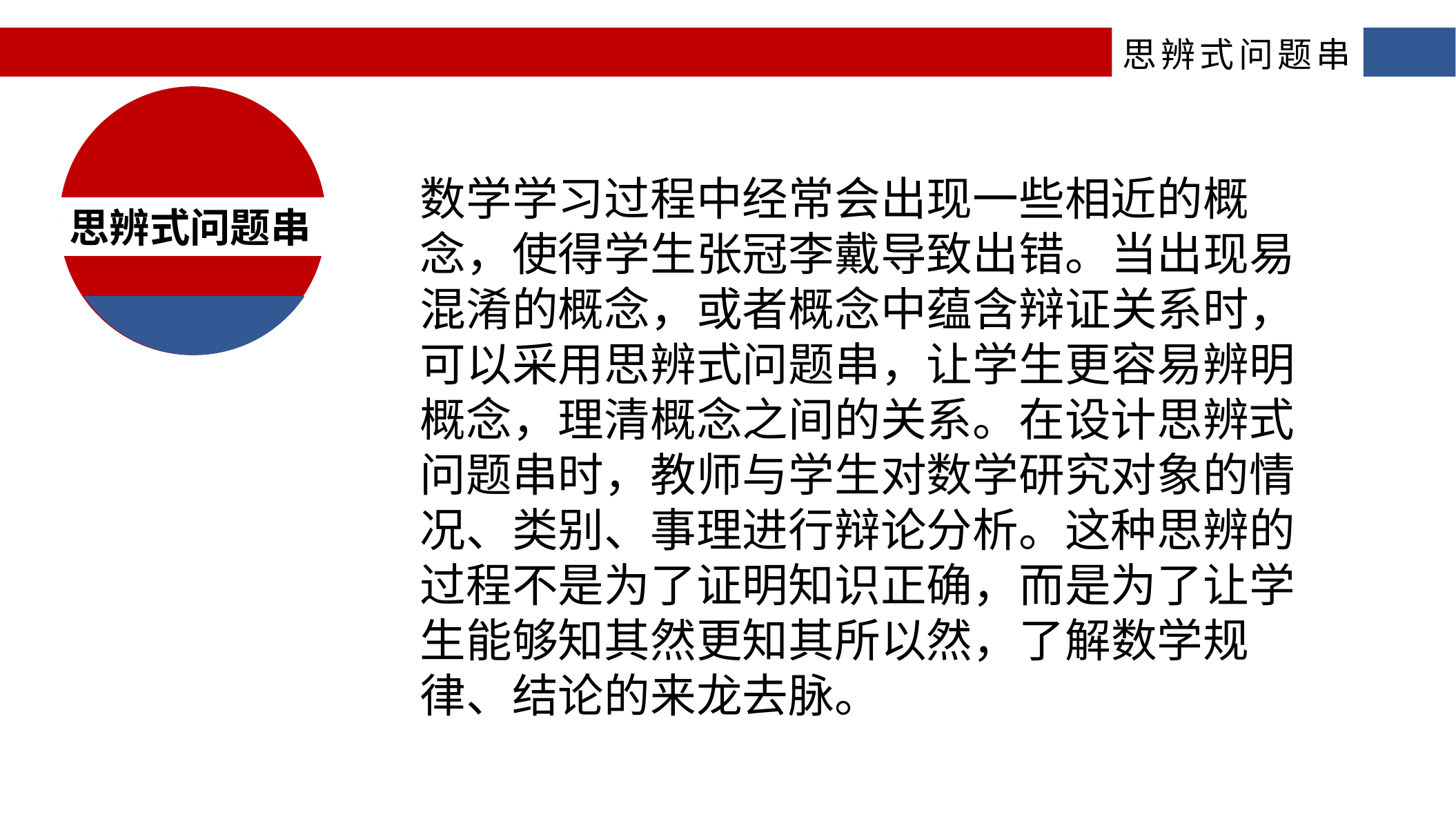

思辨式问题串

思辨式问题串
数学学习过程中经常会出现一些相近的概念，使得学生张冠李戴导致出错。当出现易混淆的概念，或者概念中蕴含辩证关系时，可以采用思辨式问题串，让学生更容易辨明概念，理清概念之间的关系。在设计思辨式问题串时，教师与学生对数学研究对象的情况、类别、事理进行辩论分析。这种思辨的过程不是为了证明知识正确，而是为了让学生能够知其然更知其所以然，了解数学规律、结论的来龙去脉。
YOUR TITLE